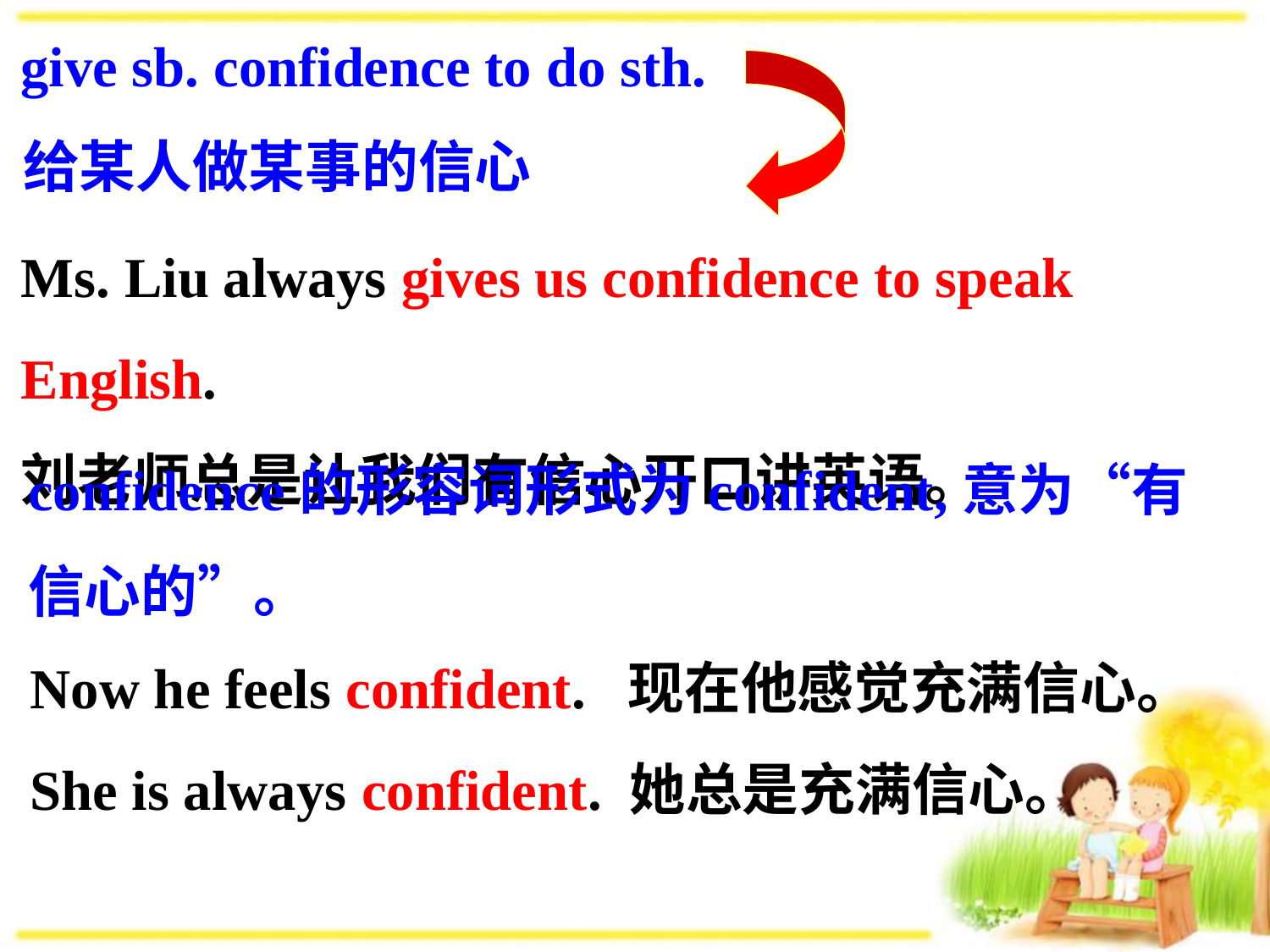

give sb. confidence to do sth.

给某人做某事的信心
Ms. Liu always gives us confidence to speak English.
刘老师总是让我们有信心开口讲英语。
confidence的形容词形式为confident,意为“有信心的”。
Now he feels confident.  现在他感觉充满信心。
She is always confident. 她总是充满信心。